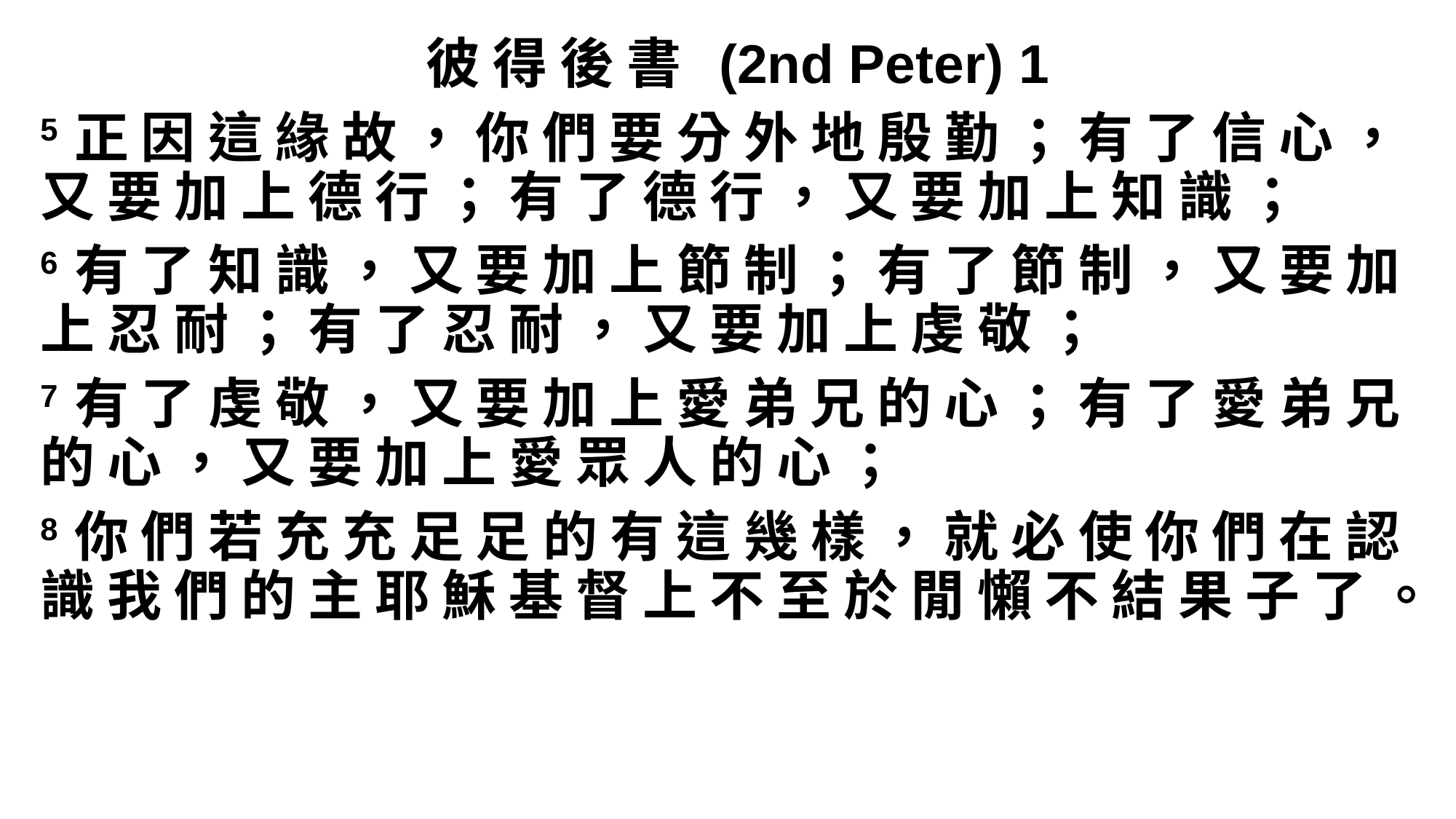

彼 得 後 書  (2nd Peter) 1
5 正 因 這 緣 故 ， 你 們 要 分 外 地 殷 勤 ； 有 了 信 心 ， 又 要 加 上 德 行 ； 有 了 德 行 ， 又 要 加 上 知 識 ；
6 有 了 知 識 ， 又 要 加 上 節 制 ； 有 了 節 制 ， 又 要 加 上 忍 耐 ； 有 了 忍 耐 ， 又 要 加 上 虔 敬 ；
7 有 了 虔 敬 ， 又 要 加 上 愛 弟 兄 的 心 ； 有 了 愛 弟 兄 的 心 ， 又 要 加 上 愛 眾 人 的 心 ；
8 你 們 若 充 充 足 足 的 有 這 幾 樣 ， 就 必 使 你 們 在 認 識 我 們 的 主 耶 穌 基 督 上 不 至 於 閒 懶 不 結 果 子 了 。